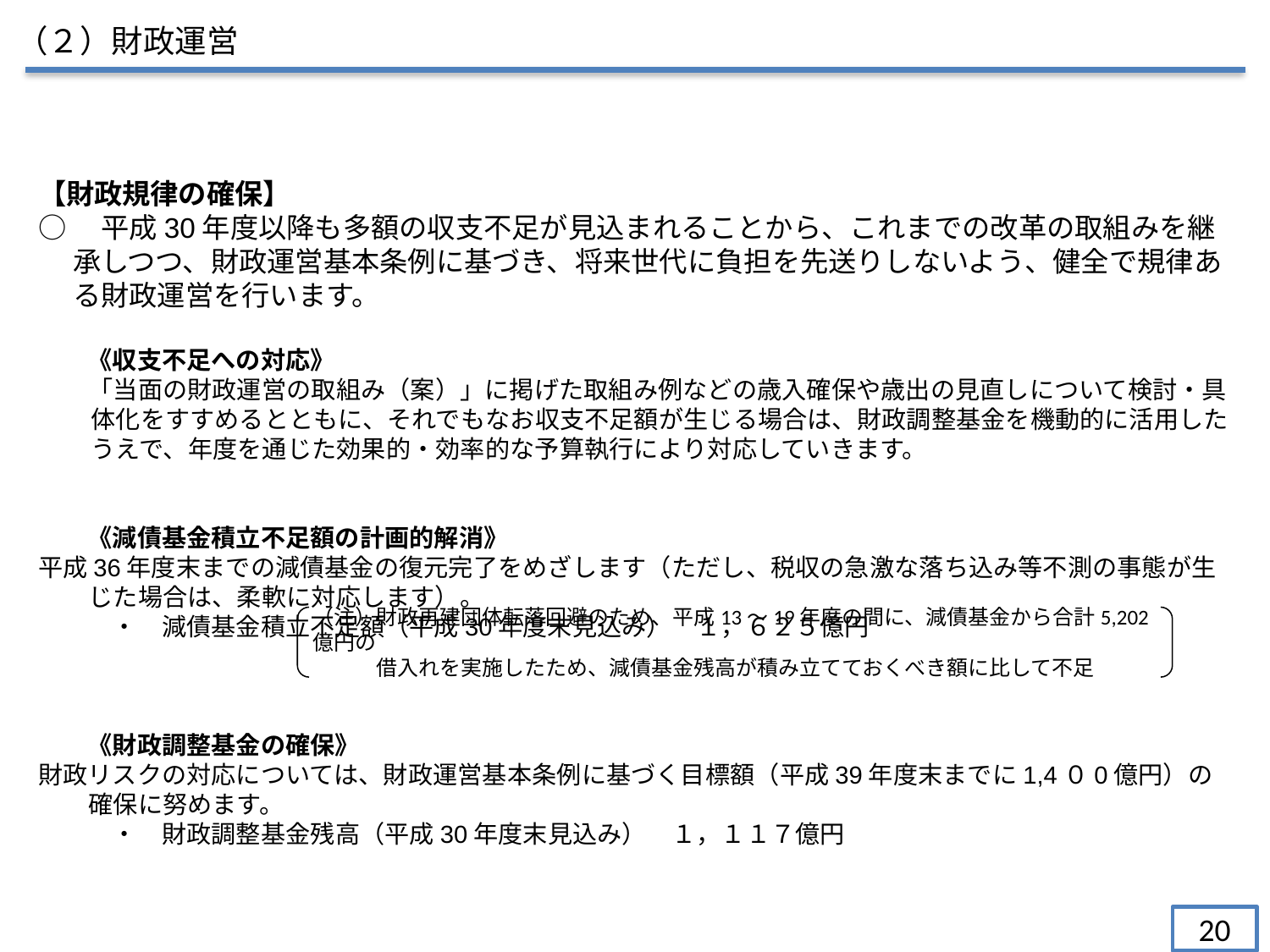

（２）財政運営
【財政規律の確保】
○　平成30年度以降も多額の収支不足が見込まれることから、これまでの改革の取組みを継承しつつ、財政運営基本条例に基づき、将来世代に負担を先送りしないよう、健全で規律ある財政運営を行います。

　　《収支不足への対応》
「当面の財政運営の取組み（案）」に掲げた取組み例などの歳入確保や歳出の見直しについて検討・具体化をすすめるとともに、それでもなお収支不足額が生じる場合は、財政調整基金を機動的に活用したうえで、年度を通じた効果的・効率的な予算執行により対応していきます。

　　《減債基金積立不足額の計画的解消》
平成36年度末までの減債基金の復元完了をめざします（ただし、税収の急激な落ち込み等不測の事態が生じた場合は、柔軟に対応します）。
　　　・　減債基金積立不足額（平成30年度末見込み）　１，６２５億円

　　《財政調整基金の確保》
財政リスクの対応については、財政運営基本条例に基づく目標額（平成39年度末までに1,4０0億円）の確保に努めます。
　　　・　財政調整基金残高（平成30年度末見込み）　１，１１７億円

（注）財政再建団体転落回避のため、平成13～19年度の間に、減債基金から合計5,202億円の
　　　借入れを実施したため、減債基金残高が積み立てておくべき額に比して不足
20